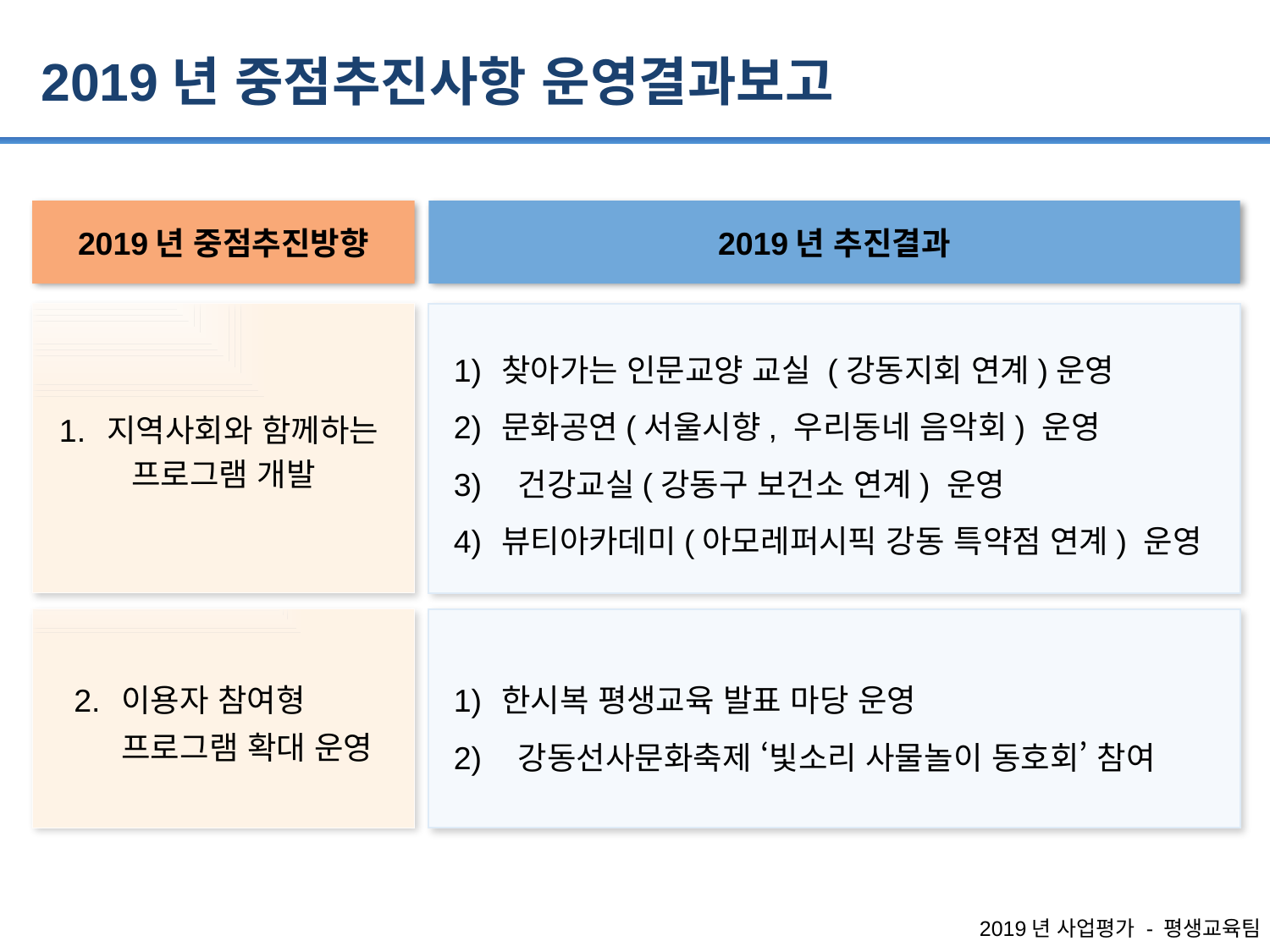

2019년 중점추진사항 운영결과보고
2019년 중점추진방향
2019년 추진결과
지역사회와 함께하는
프로그램 개발
찾아가는 인문교양 교실 (강동지회 연계)운영
문화공연(서울시향, 우리동네 음악회) 운영
 건강교실(강동구 보건소 연계) 운영
뷰티아카데미(아모레퍼시픽 강동 특약점 연계) 운영
이용자 참여형 프로그램 확대 운영
한시복 평생교육 발표 마당 운영
 강동선사문화축제 ‘빛소리 사물놀이 동호회’ 참여
2019년 사업평가 - 평생교육팀